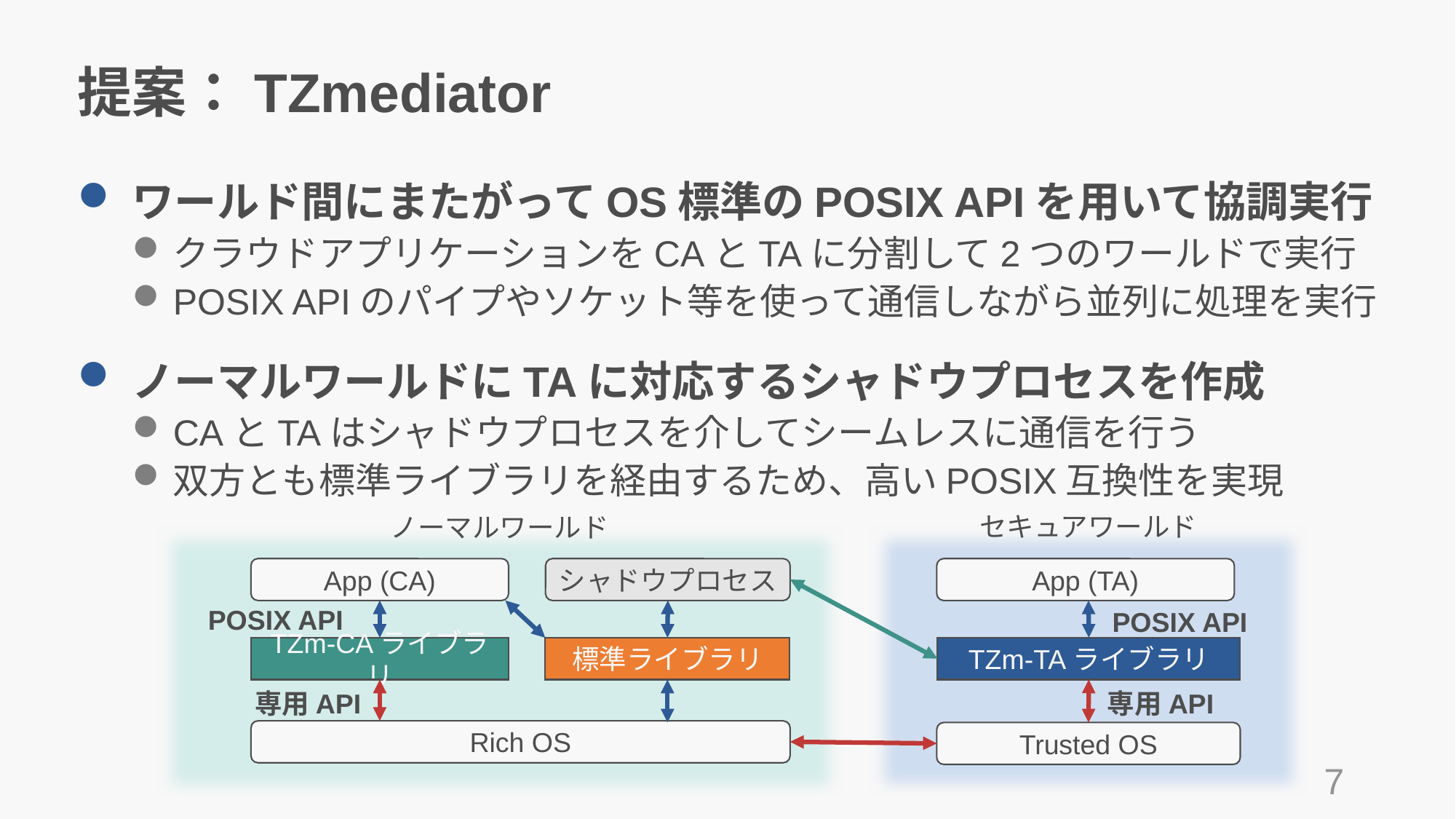

# 提案：TZmediator
ワールド間にまたがってOS標準のPOSIX APIを用いて協調実行
クラウドアプリケーションをCAとTAに分割して2つのワールドで実行
POSIX APIのパイプやソケット等を使って通信しながら並列に処理を実行
ノーマルワールドにTAに対応するシャドウプロセスを作成
CAとTAはシャドウプロセスを介してシームレスに通信を行う
双方とも標準ライブラリを経由するため、高いPOSIX互換性を実現
セキュアワールド
ノーマルワールド

App (CA)
App (TA)
シャドウプロセス
POSIX API
POSIX API
TZm-CAライブラリ
標準ライブラリ
TZm-TAライブラリ
専用API
専用API
Rich OS
Trusted OS